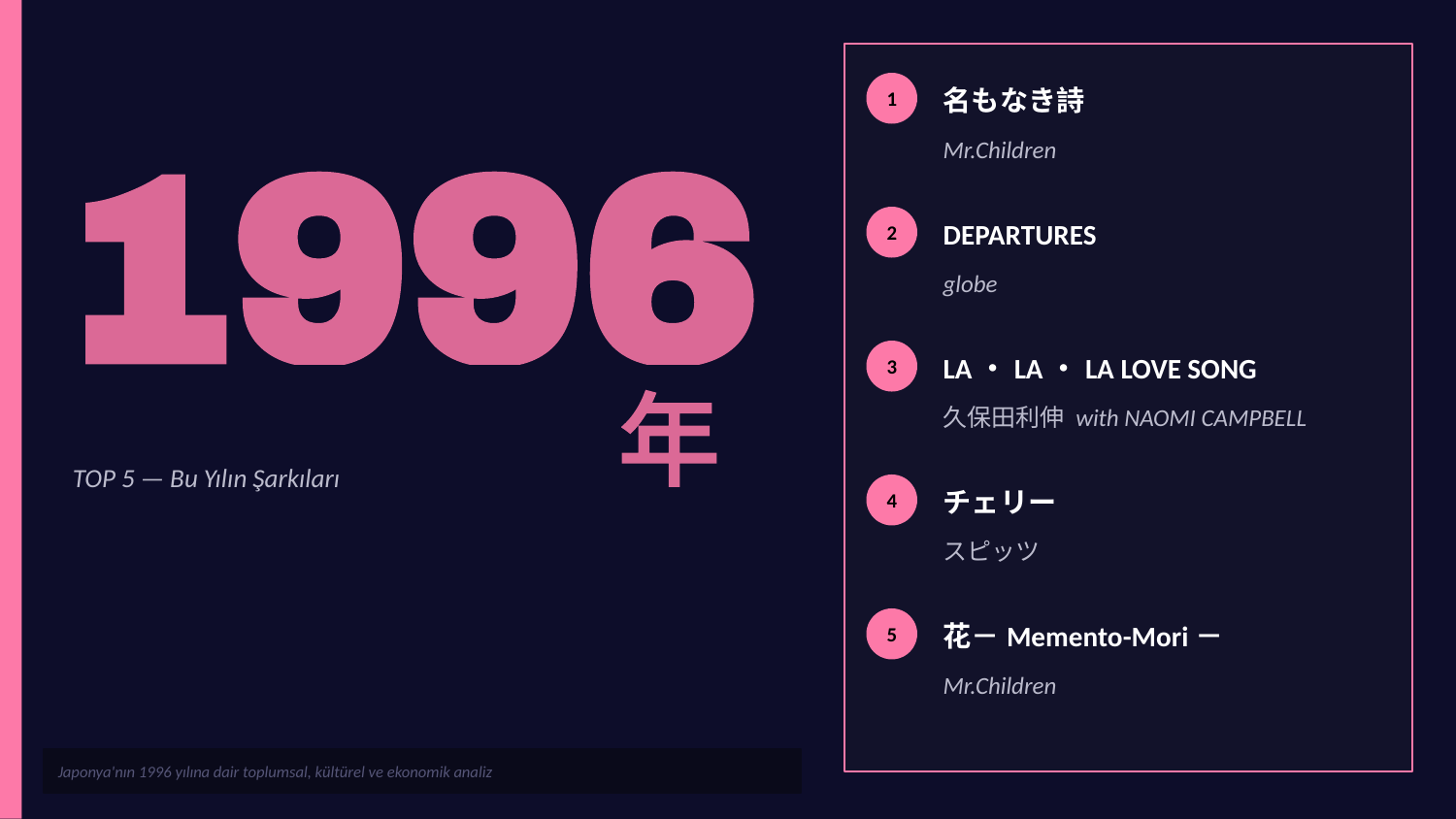

名もなき詩
1996

1
Mr.Children
DEPARTURES

2
globe
LA・LA・LA LOVE SONG

3
年
久保田利伸 with NAOMI CAMPBELL
TOP 5 — Bu Yılın Şarkıları
チェリー

4
スピッツ
花－Memento-Mori－

5
Mr.Children

Japonya'nın 1996 yılına dair toplumsal, kültürel ve ekonomik analiz